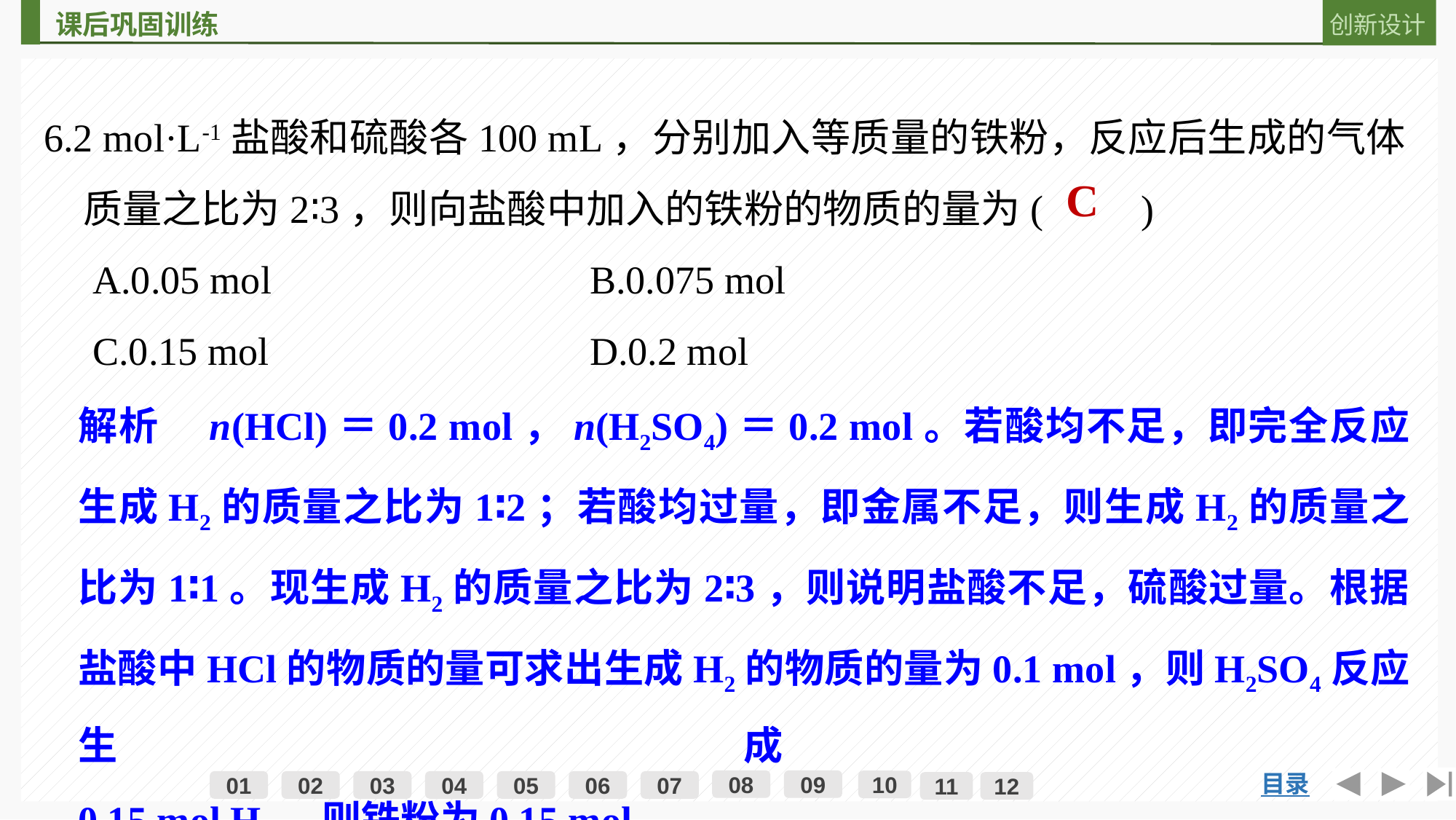

6.2 mol·L-1盐酸和硫酸各100 mL，分别加入等质量的铁粉，反应后生成的气体
　质量之比为2∶3，则向盐酸中加入的铁粉的物质的量为(　　)
　A.0.05 mol			B.0.075 mol
　C.0.15 mol			D.0.2 mol
C
解析　n(HCl)＝0.2 mol，n(H2SO4)＝0.2 mol。若酸均不足，即完全反应生成H2的质量之比为1∶2；若酸均过量，即金属不足，则生成H2的质量之比为1∶1。现生成H2的质量之比为2∶3，则说明盐酸不足，硫酸过量。根据盐酸中HCl的物质的量可求出生成H2的物质的量为0.1 mol，则H2SO4反应生成
0.15 mol H2，则铁粉为0.15 mol。